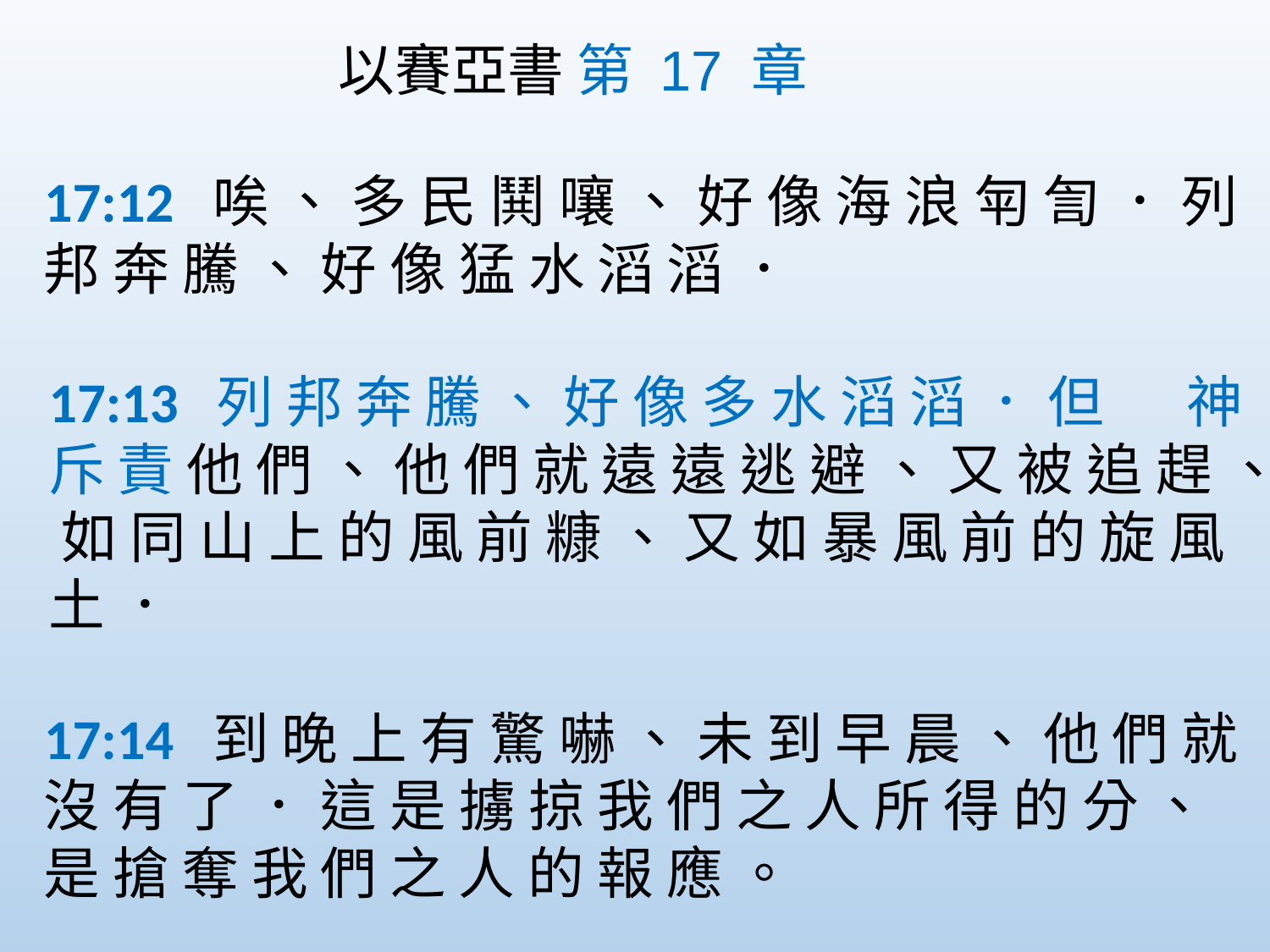

以賽亞書 第 17 章
17:12  唉 、 多 民 鬨 嚷 、 好 像 海 浪 匉 訇 ． 列 邦 奔 騰 、 好 像 猛 水 滔 滔 ．
17:13  列 邦 奔 騰 、 好 像 多 水 滔 滔 ． 但 　 神 斥 責 他 們 、 他 們 就 遠 遠 逃 避 、 又 被 追 趕 、 如 同 山 上 的 風 前 糠 、 又 如 暴 風 前 的 旋 風 土 ．
17:14  到 晚 上 有 驚 嚇 、 未 到 早 晨 、 他 們 就 沒 有 了 ． 這 是 擄 掠 我 們 之 人 所 得 的 分 、 是 搶 奪 我 們 之 人 的 報 應 。